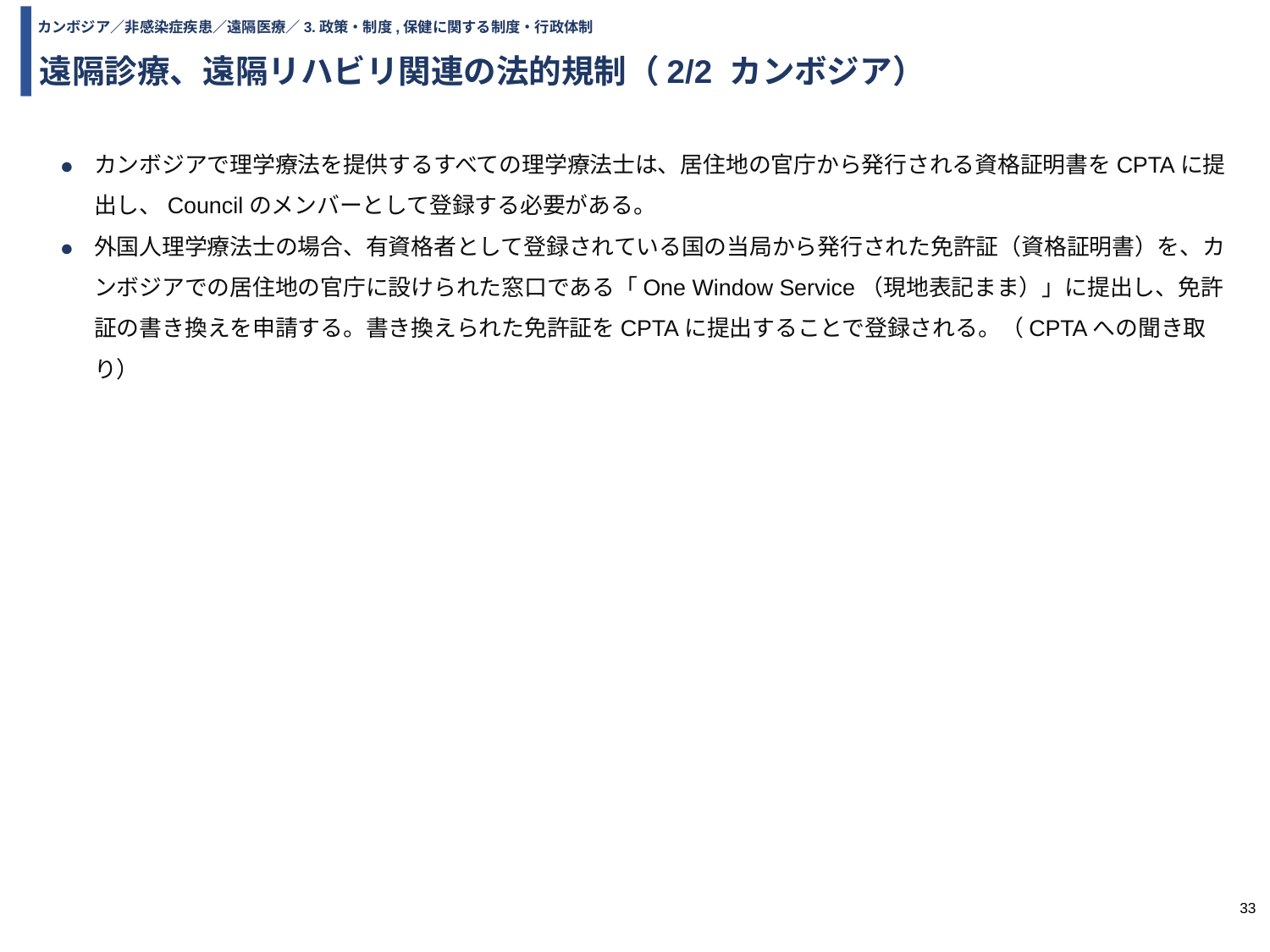

カンボジア／非感染症疾患／遠隔医療／3.政策・制度,保健に関する制度・行政体制
# 遠隔診療、遠隔リハビリ関連の法的規制（2/2 カンボジア）
カンボジアで理学療法を提供するすべての理学療法士は、居住地の官庁から発行される資格証明書をCPTAに提出し、Councilのメンバーとして登録する必要がある。
外国人理学療法士の場合、有資格者として登録されている国の当局から発行された免許証（資格証明書）を、カンボジアでの居住地の官庁に設けられた窓口である「One Window Service（現地表記まま）」に提出し、免許証の書き換えを申請する。書き換えられた免許証をCPTAに提出することで登録される。（CPTAへの聞き取り）
33